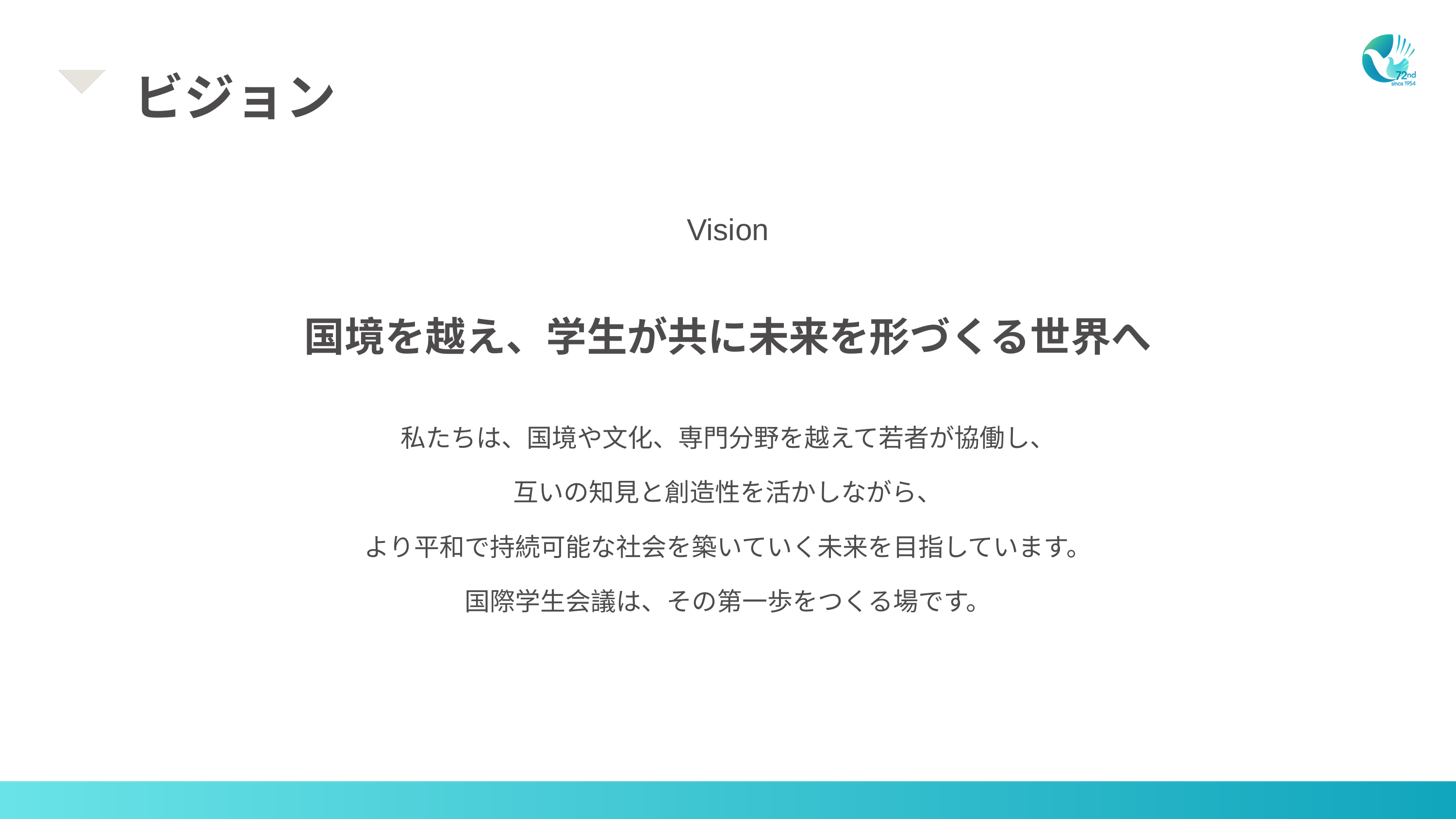

ビジョン

Vision
国境を越え、学生が共に未来を形づくる世界へ
私たちは、国境や文化、専門分野を越えて若者が協働し、
互いの知見と創造性を活かしながら、
より平和で持続可能な社会を築いていく未来を目指しています。
国際学生会議は、その第一歩をつくる場です。